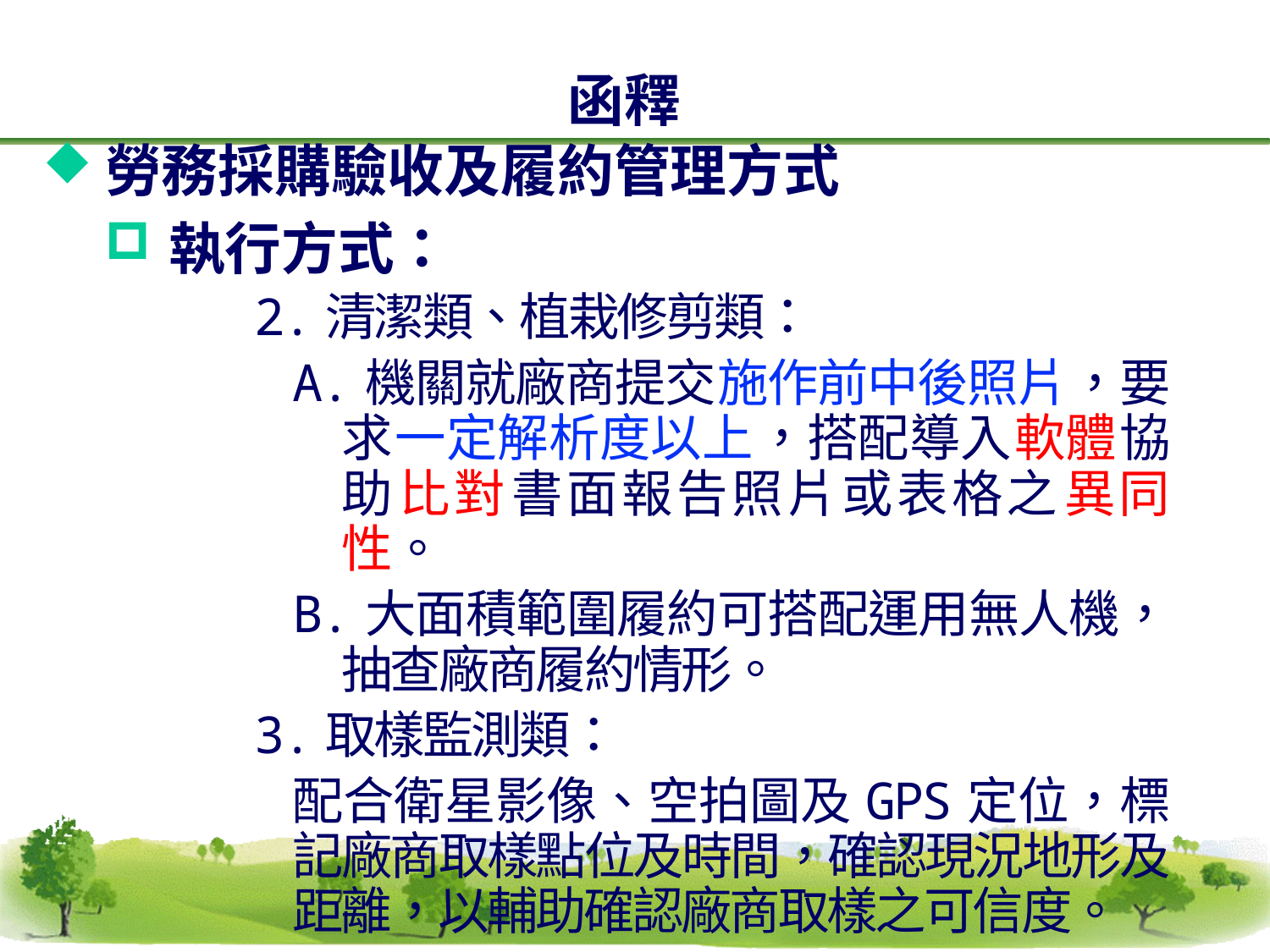

函釋
勞務採購驗收及履約管理方式
執行方式：
2.清潔類、植栽修剪類：
A.機關就廠商提交施作前中後照片，要求一定解析度以上，搭配導入軟體協助比對書面報告照片或表格之異同性。
B.大面積範圍履約可搭配運用無人機，抽查廠商履約情形。
3.取樣監測類：
配合衛星影像、空拍圖及GPS定位，標記廠商取樣點位及時間，確認現況地形及距離，以輔助確認廠商取樣之可信度。